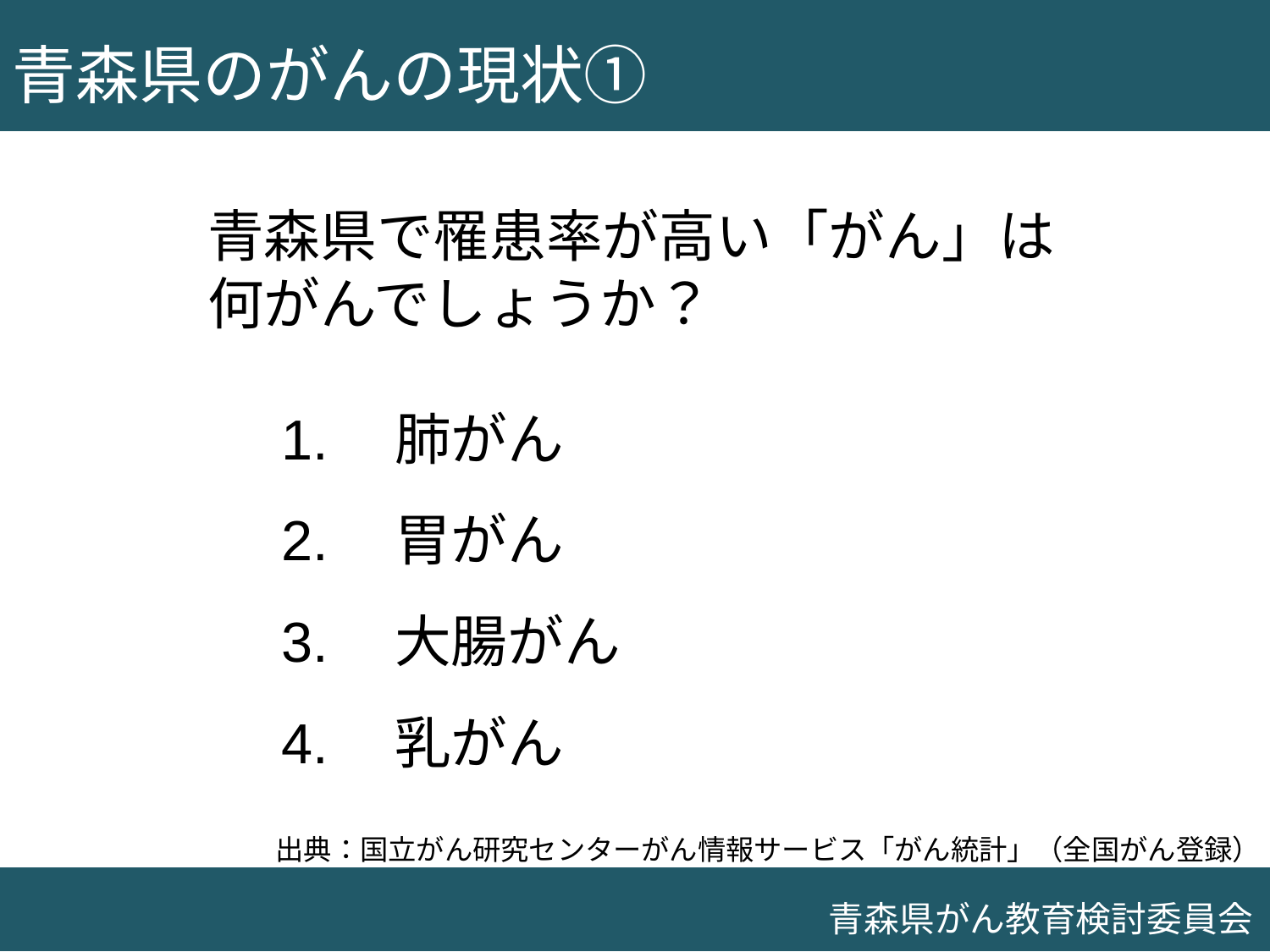

青森県のがんの現状①
青森県で罹患率が高い「がん」は
何がんでしょうか？

肺がん
胃がん
大腸がん
乳がん
出典：国立がん研究センターがん情報サービス「がん統計」（全国がん登録）

青森県がん教育検討委員会